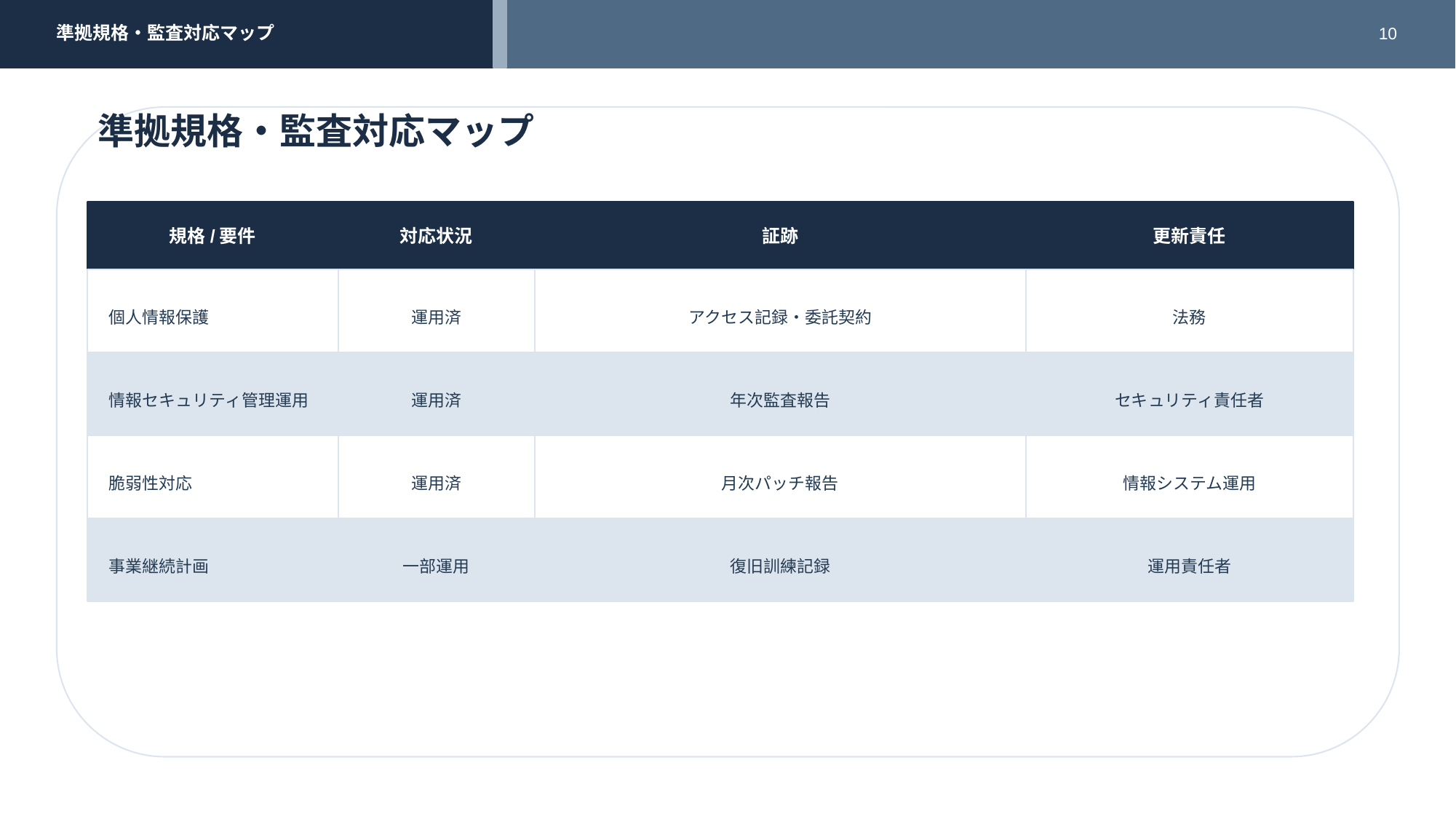

準拠規格・監査対応マップ
10
準拠規格・監査対応マップ

規格/要件
対応状況
証跡
更新責任

個人情報保護
運用済
アクセス記録・委託契約
法務

情報セキュリティ管理運用
運用済
年次監査報告
セキュリティ責任者

脆弱性対応
運用済
月次パッチ報告
情報システム運用

事業継続計画
一部運用
復旧訓練記録
運用責任者